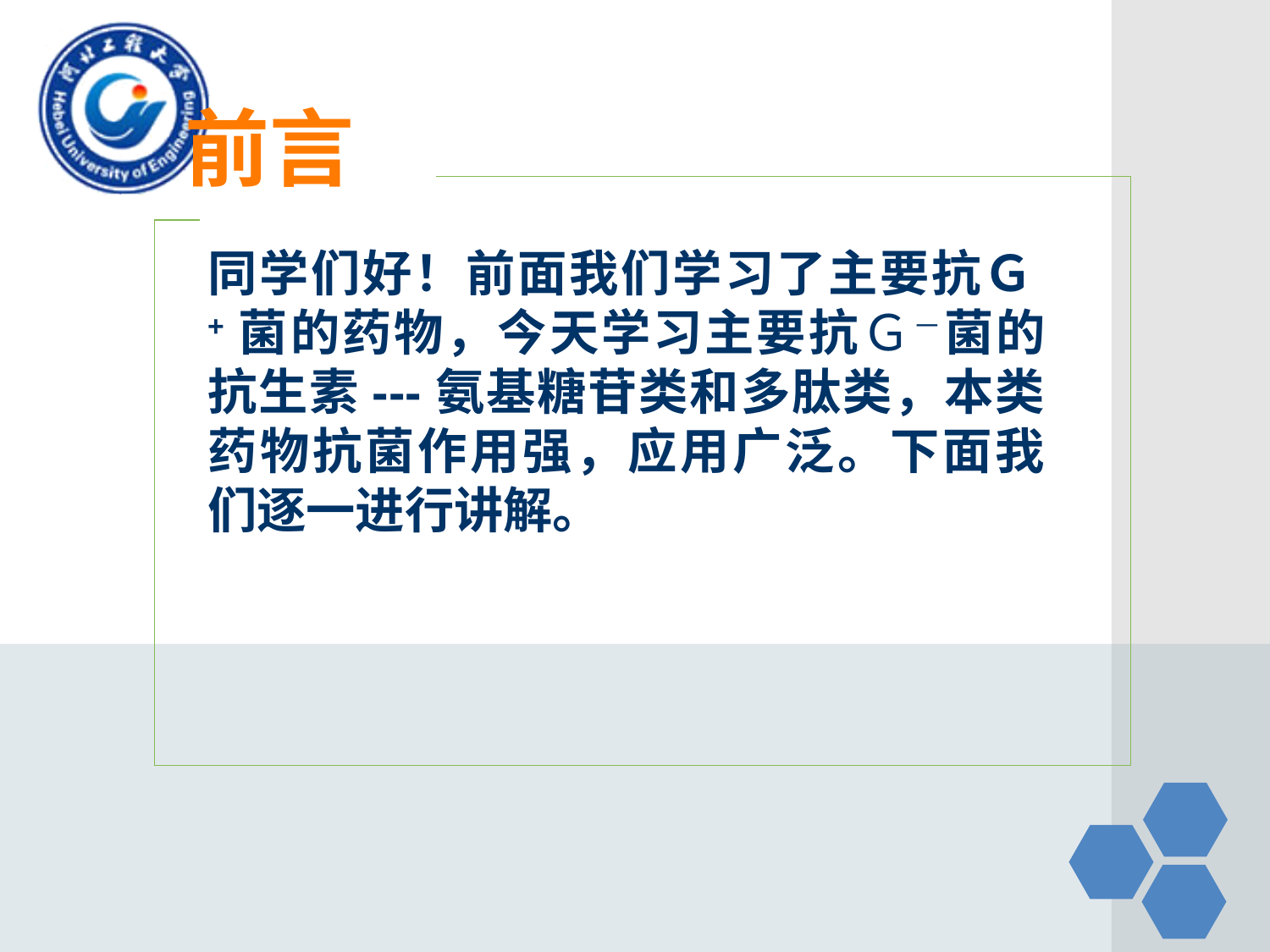

前言

同学们好！前面我们学习了主要抗Ｇ+菌的药物，今天学习主要抗Ｇ－菌的抗生素---氨基糖苷类和多肽类，本类药物抗菌作用强，应用广泛。下面我们逐一进行讲解。